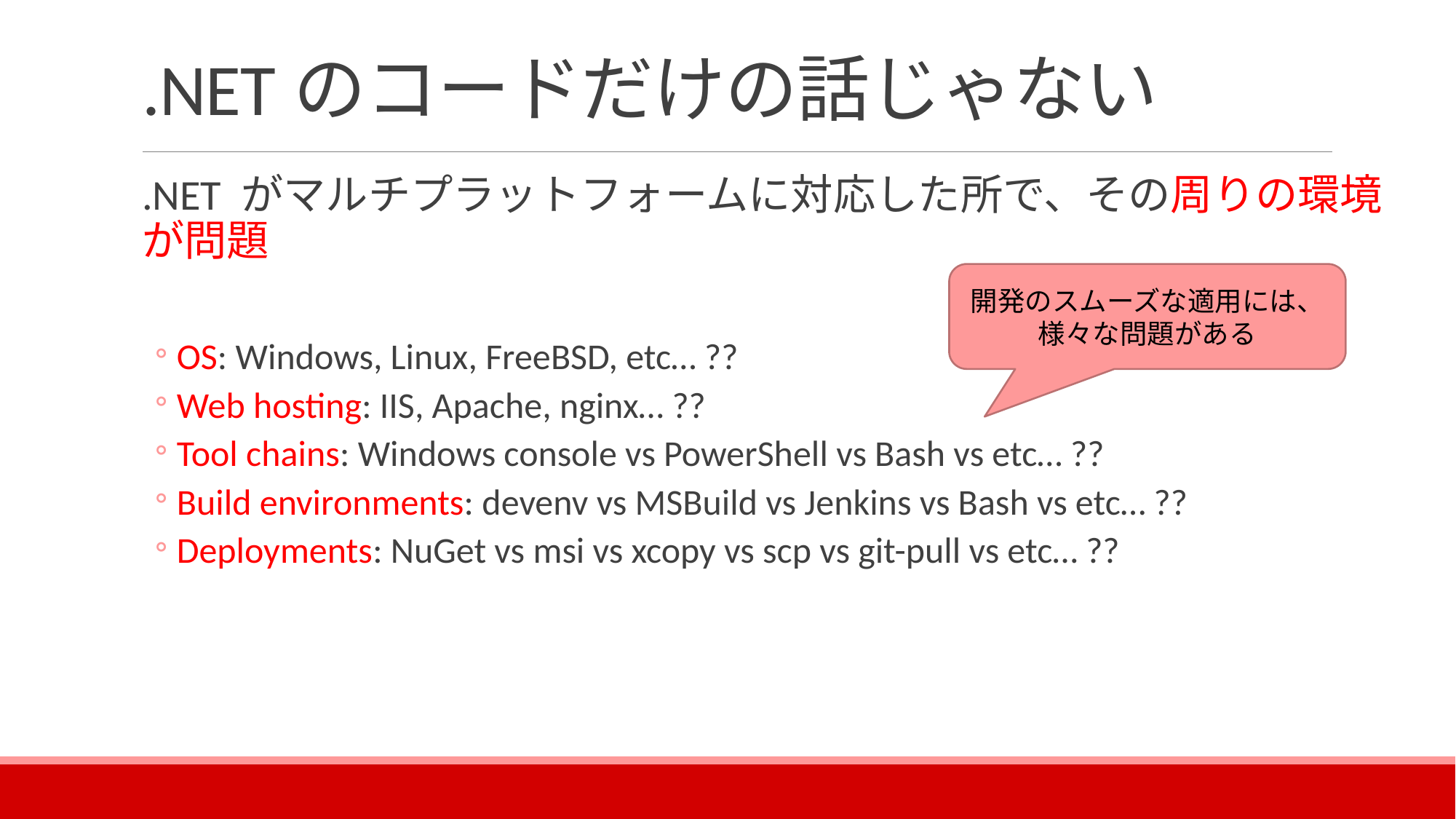

# .NETのコードだけの話じゃない
.NET がマルチプラットフォームに対応した所で、その周りの環境が問題

OS: Windows, Linux, FreeBSD, etc… ??
Web hosting: IIS, Apache, nginx… ??
Tool chains: Windows console vs PowerShell vs Bash vs etc… ??
Build environments: devenv vs MSBuild vs Jenkins vs Bash vs etc… ??
Deployments: NuGet vs msi vs xcopy vs scp vs git-pull vs etc… ??
開発のスムーズな適用には、様々な問題がある